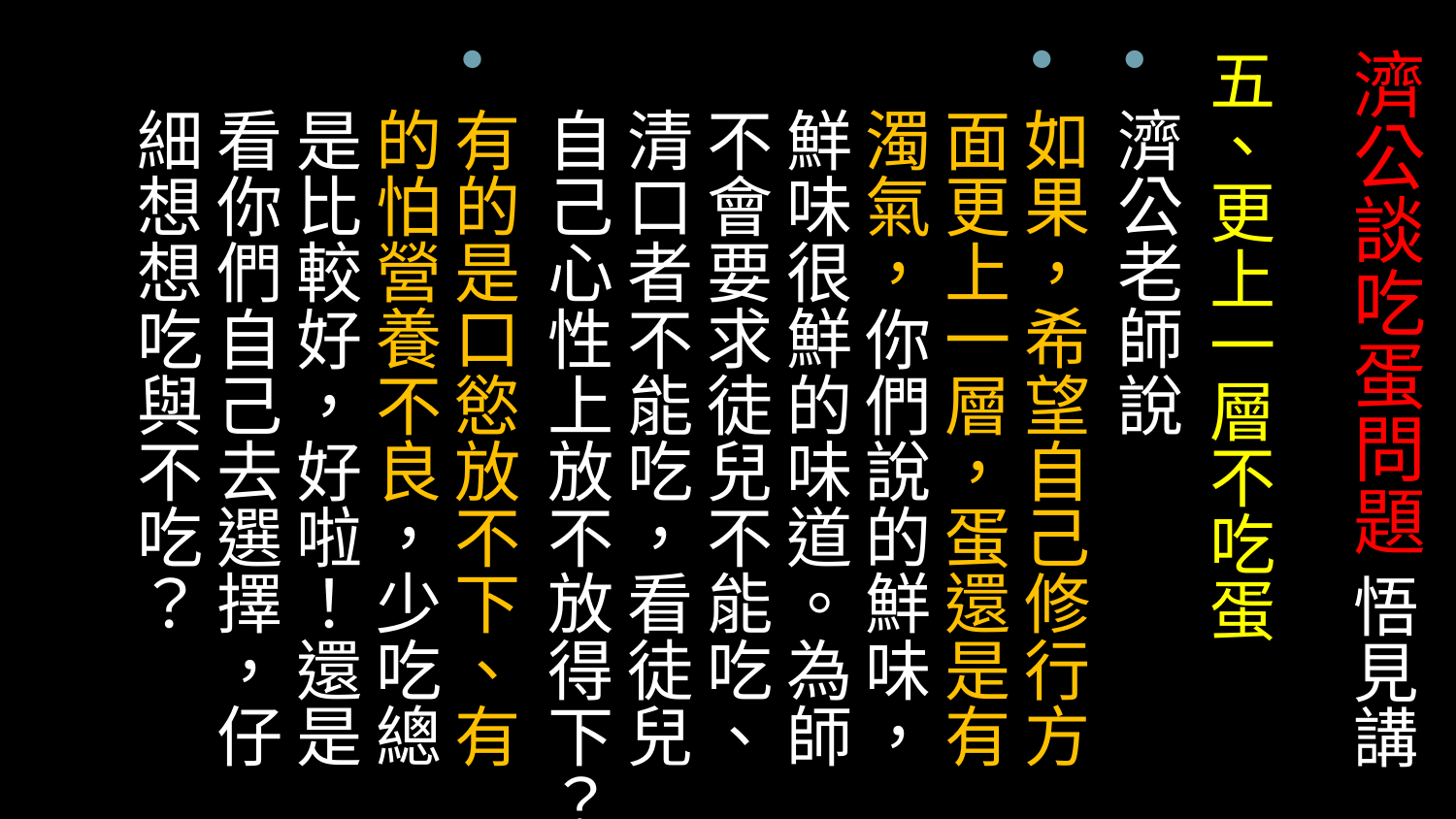

# 濟公談吃蛋問題 悟見講
五、更上一層不吃蛋
濟公老師說
如果，希望自己修行方面更上一層，蛋還是有濁氣，你們說的鮮味，鮮味很鮮的味道。為師不會要求徒兒不能吃、清口者不能吃，看徒兒自己心性上放不放得下？
有的是口慾放不下、有的怕營養不良，少吃總是比較好，好啦！還是看你們自己去選擇，仔細想想吃與不吃？